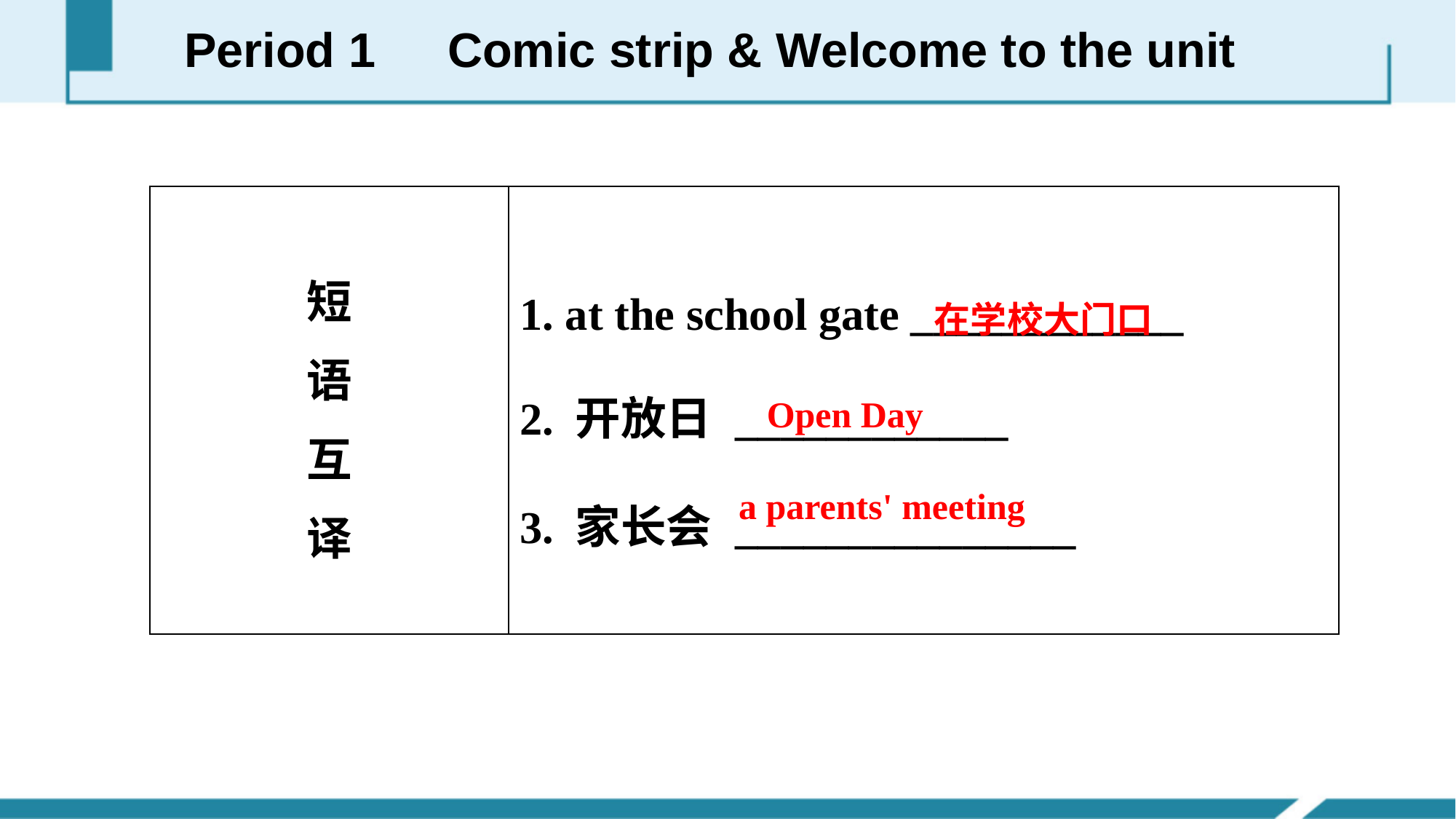

Period 1　Comic strip & Welcome to the unit
| 短 语 互 译 | 1. at the school gate \_\_\_\_\_\_\_\_\_\_\_\_ 2. 开放日 \_\_\_\_\_\_\_\_\_\_\_\_ 3. 家长会 \_\_\_\_\_\_\_\_\_\_\_\_\_\_\_ |
| --- | --- |
在学校大门口

Open Day
a parents' meeting